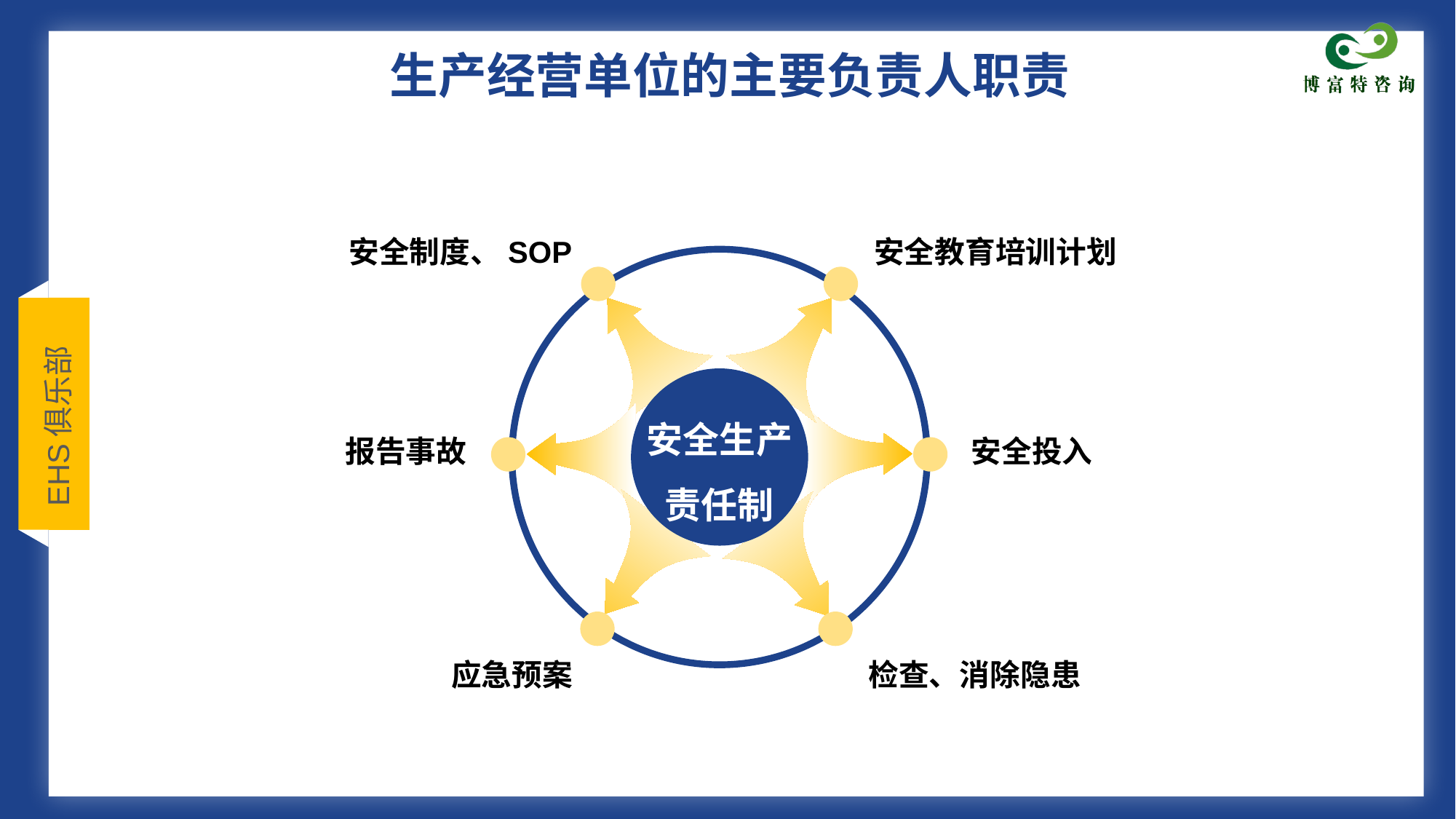

生产经营单位的主要负责人职责
安全制度、SOP
安全教育培训计划

安全生产
责任制

报告事故
安全投入

检查、消除隐患
应急预案